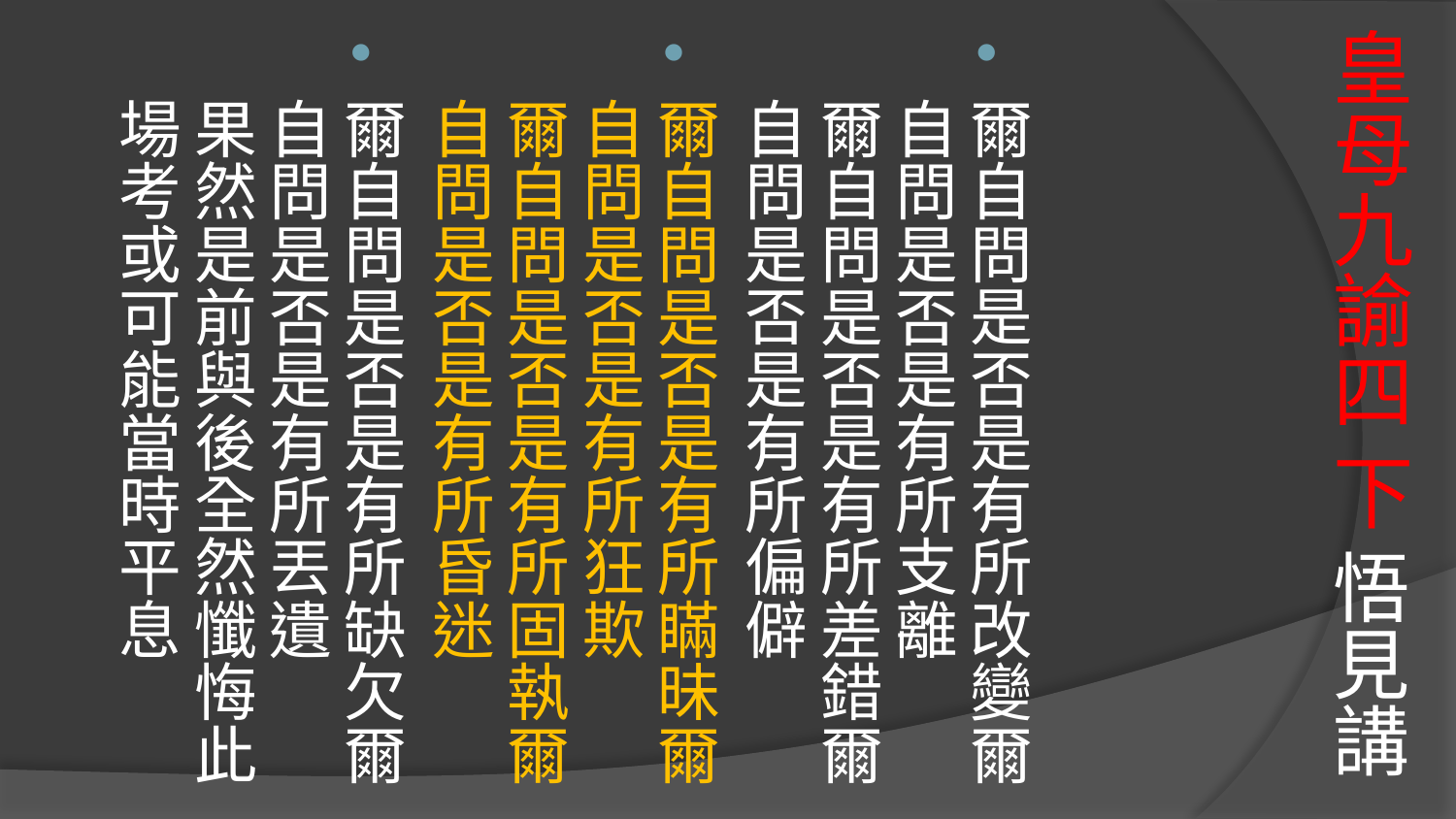

# 皇母九諭四 下 悟見講
爾自問是否是有所改變爾自問是否是有所支離
爾自問是否是有所差錯爾自問是否是有所偏僻
爾自問是否是有所瞞昧爾自問是否是有所狂欺
爾自問是否是有所固執爾自問是否是有所昏迷
爾自問是否是有所缺欠爾自問是否是有所丟遺
果然是前與後全然懺悔此場考或可能當時平息